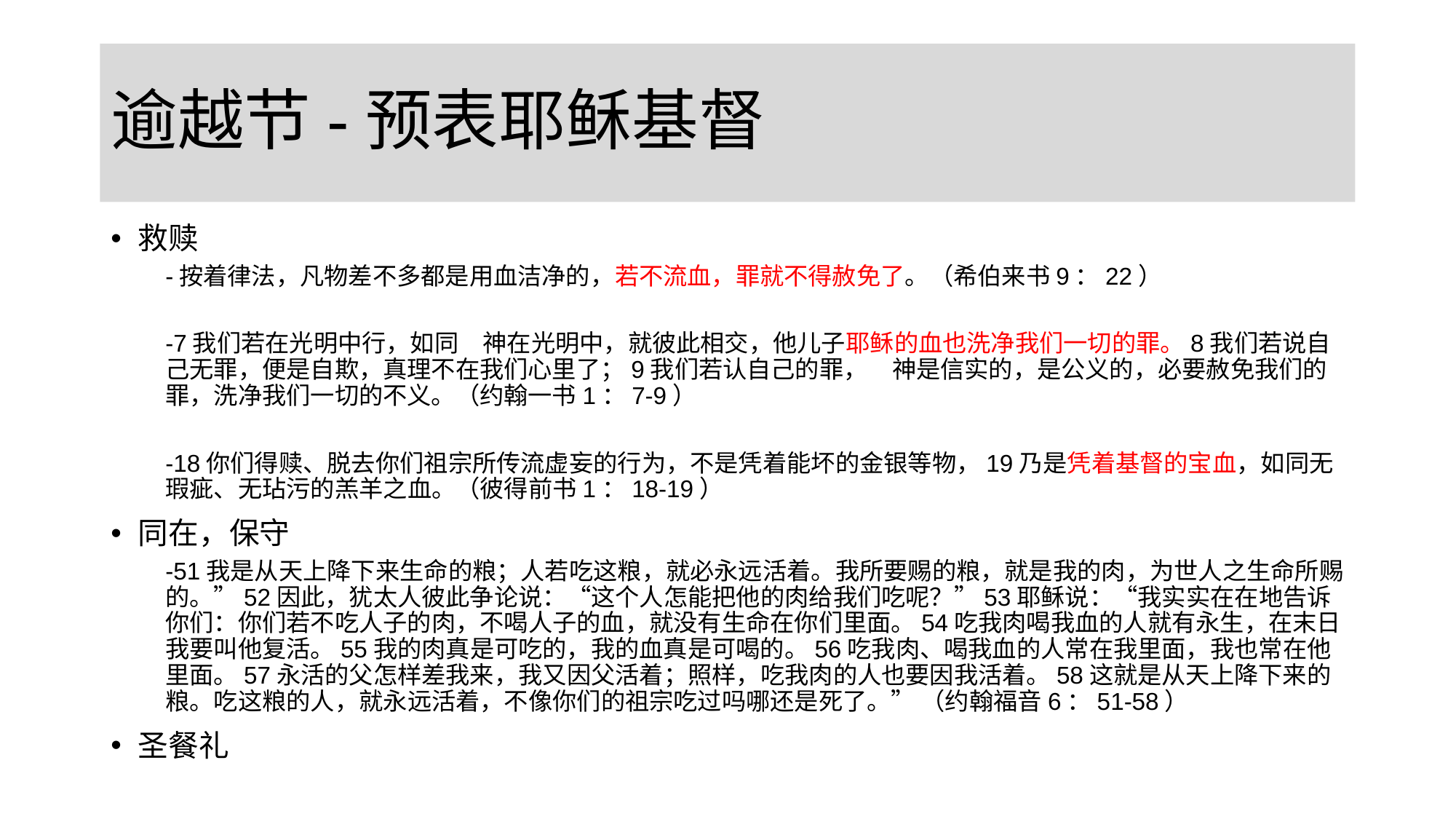

# 逾越节-预表耶稣基督
救赎
-按着律法，凡物差不多都是用血洁净的，若不流血，罪就不得赦免了。（希伯来书9：22）

-7我们若在光明中行，如同　神在光明中，就彼此相交，他儿子耶稣的血也洗净我们一切的罪。8我们若说自己无罪，便是自欺，真理不在我们心里了；9我们若认自己的罪，　神是信实的，是公义的，必要赦免我们的罪，洗净我们一切的不义。（约翰一书1：7-9）

-18你们得赎、脱去你们祖宗所传流虚妄的行为，不是凭着能坏的金银等物，19乃是凭着基督的宝血，如同无瑕疵、无玷污的羔羊之血。（彼得前书1：18-19）
同在，保守
-51我是从天上降下来生命的粮；人若吃这粮，就必永远活着。我所要赐的粮，就是我的肉，为世人之生命所赐的。”52因此，犹太人彼此争论说：“这个人怎能把他的肉给我们吃呢？”53耶稣说：“我实实在在地告诉你们：你们若不吃人子的肉，不喝人子的血，就没有生命在你们里面。54吃我肉喝我血的人就有永生，在末日我要叫他复活。55我的肉真是可吃的，我的血真是可喝的。56吃我肉、喝我血的人常在我里面，我也常在他里面。57永活的父怎样差我来，我又因父活着；照样，吃我肉的人也要因我活着。58这就是从天上降下来的粮。吃这粮的人，就永远活着，不像你们的祖宗吃过吗哪还是死了。” （约翰福音6：51-58）
圣餐礼